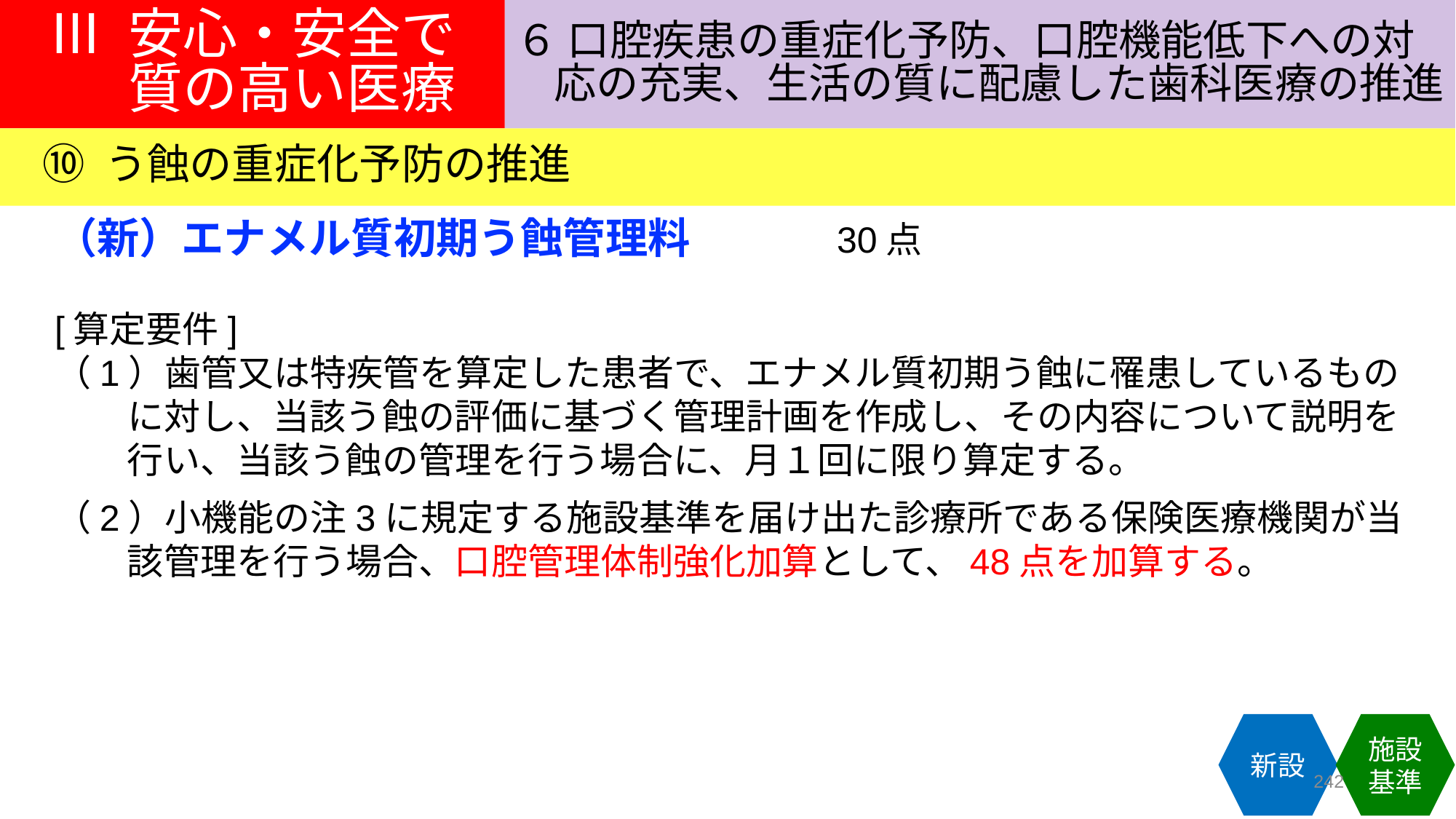

Ⅲ 安心・安全で
質の高い医療
６ 口腔疾患の重症化予防、口腔機能低下への対
応の充実、生活の質に配慮した歯科医療の推進
⑩ う蝕の重症化予防の推進
（新）エナメル質初期う蝕管理料　　　●●点

[算定要件]
（1）歯管又は特疾管を算定した患者で、エナメル質初期う蝕に罹患しているもの
　　に対し、当該う蝕の評価に基づく管理計画を作成し、その内容について説明を
　　行い、当該う蝕の管理を行う場合に、月１回に限り算定する。

（2）小機能の注3に規定する施設基準を届け出た診療所である保険医療機関が当
　　該管理を行う場合、口腔管理体制強化加算として、48点を加算する。

30点

新設
施設基準
242